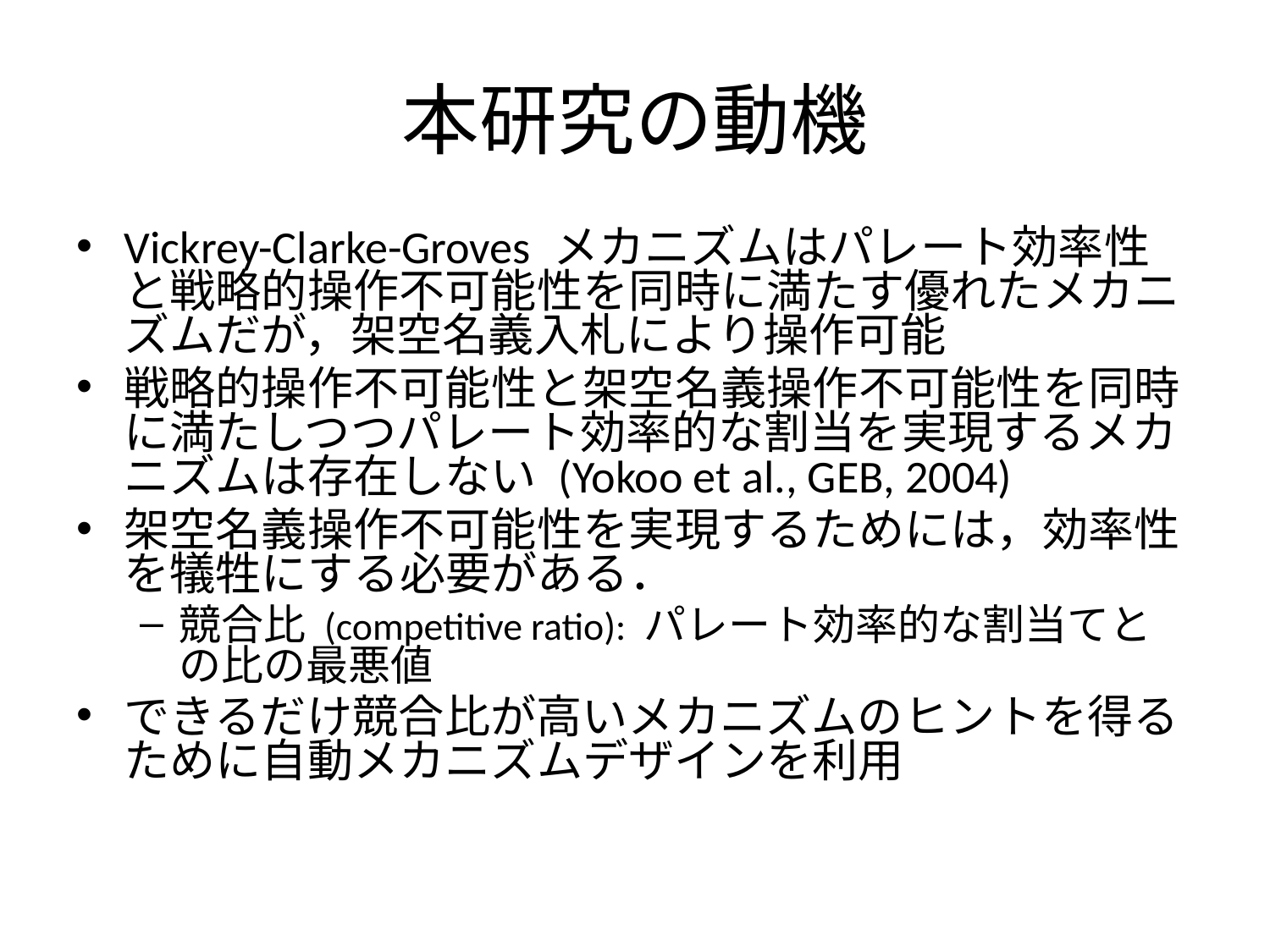

# 本研究の動機
Vickrey-Clarke-Groves メカニズムはパレート効率性と戦略的操作不可能性を同時に満たす優れたメカニズムだが，架空名義入札により操作可能
戦略的操作不可能性と架空名義操作不可能性を同時に満たしつつパレート効率的な割当を実現するメカニズムは存在しない (Yokoo et al., GEB, 2004)
架空名義操作不可能性を実現するためには，効率性を犠牲にする必要がある．
競合比 (competitive ratio): パレート効率的な割当てとの比の最悪値
できるだけ競合比が高いメカニズムのヒントを得るために自動メカニズムデザインを利用